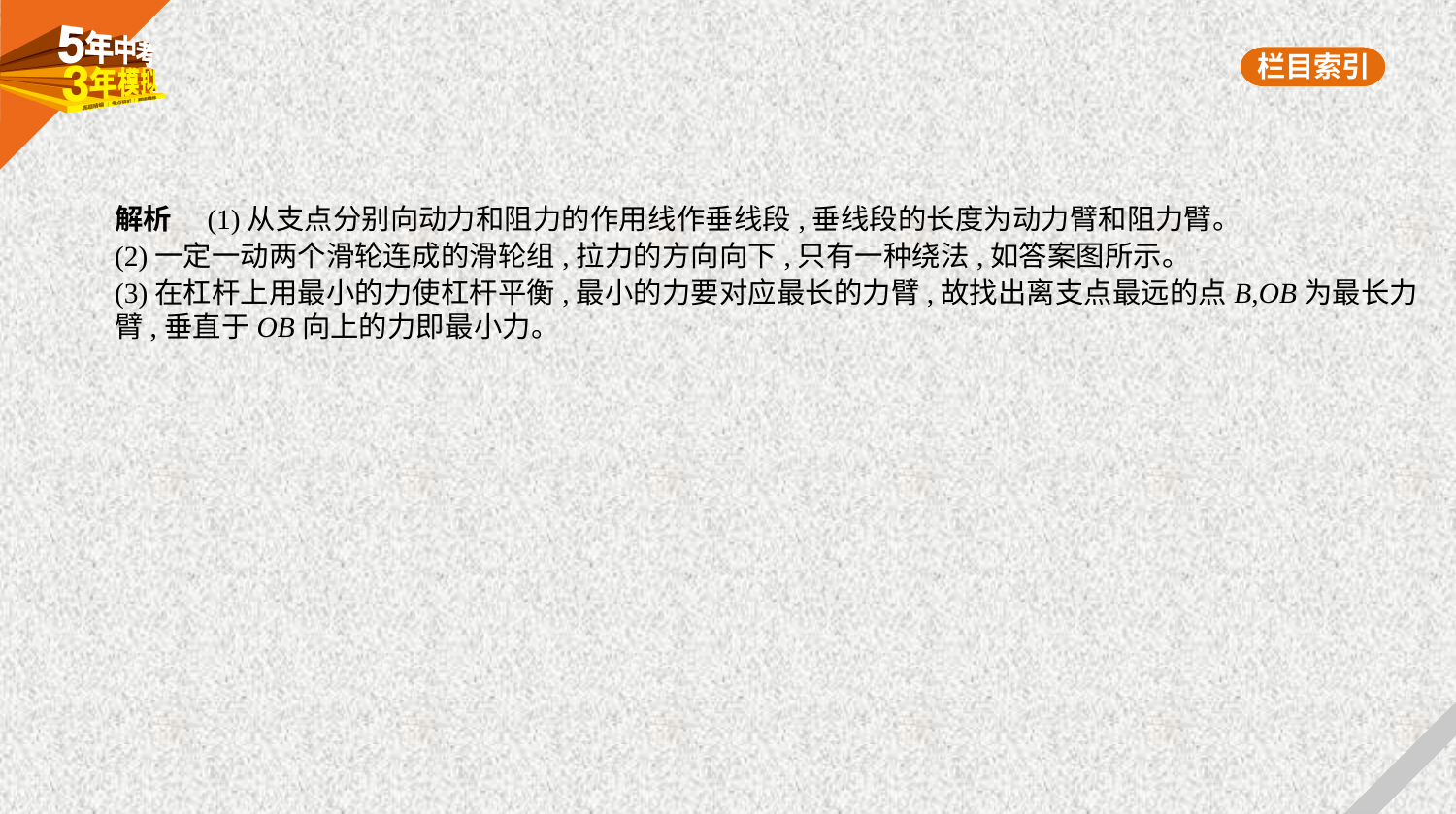

解析　(1)从支点分别向动力和阻力的作用线作垂线段,垂线段的长度为动力臂和阻力臂。
(2)一定一动两个滑轮连成的滑轮组,拉力的方向向下,只有一种绕法,如答案图所示。
(3)在杠杆上用最小的力使杠杆平衡,最小的力要对应最长的力臂,故找出离支点最远的点B,OB为最长力
臂,垂直于OB向上的力即最小力。